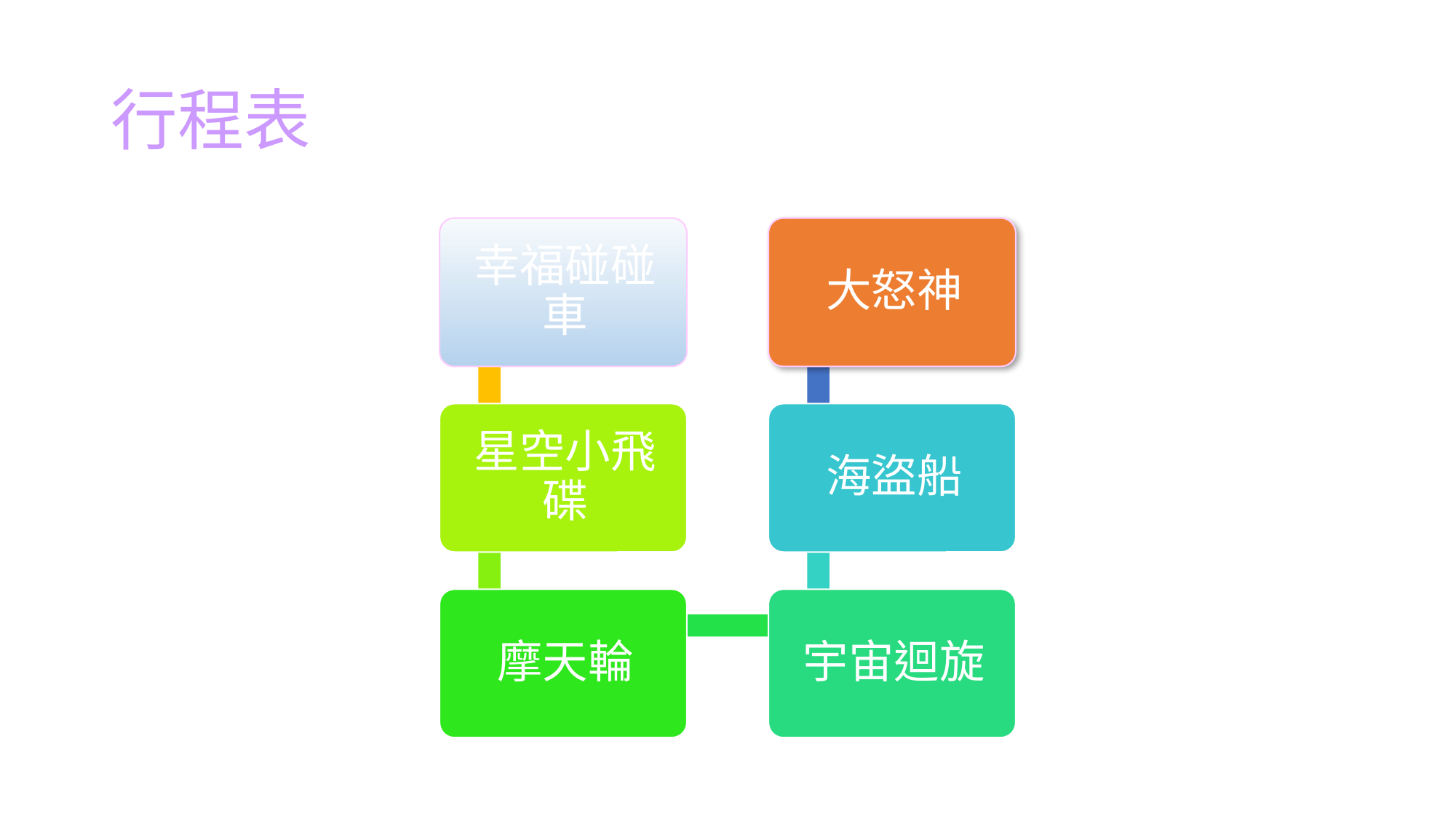

# 行程表
幸福碰碰車
星空小飛碟
摩天輪
宇宙迴旋
海盜船
大怒神